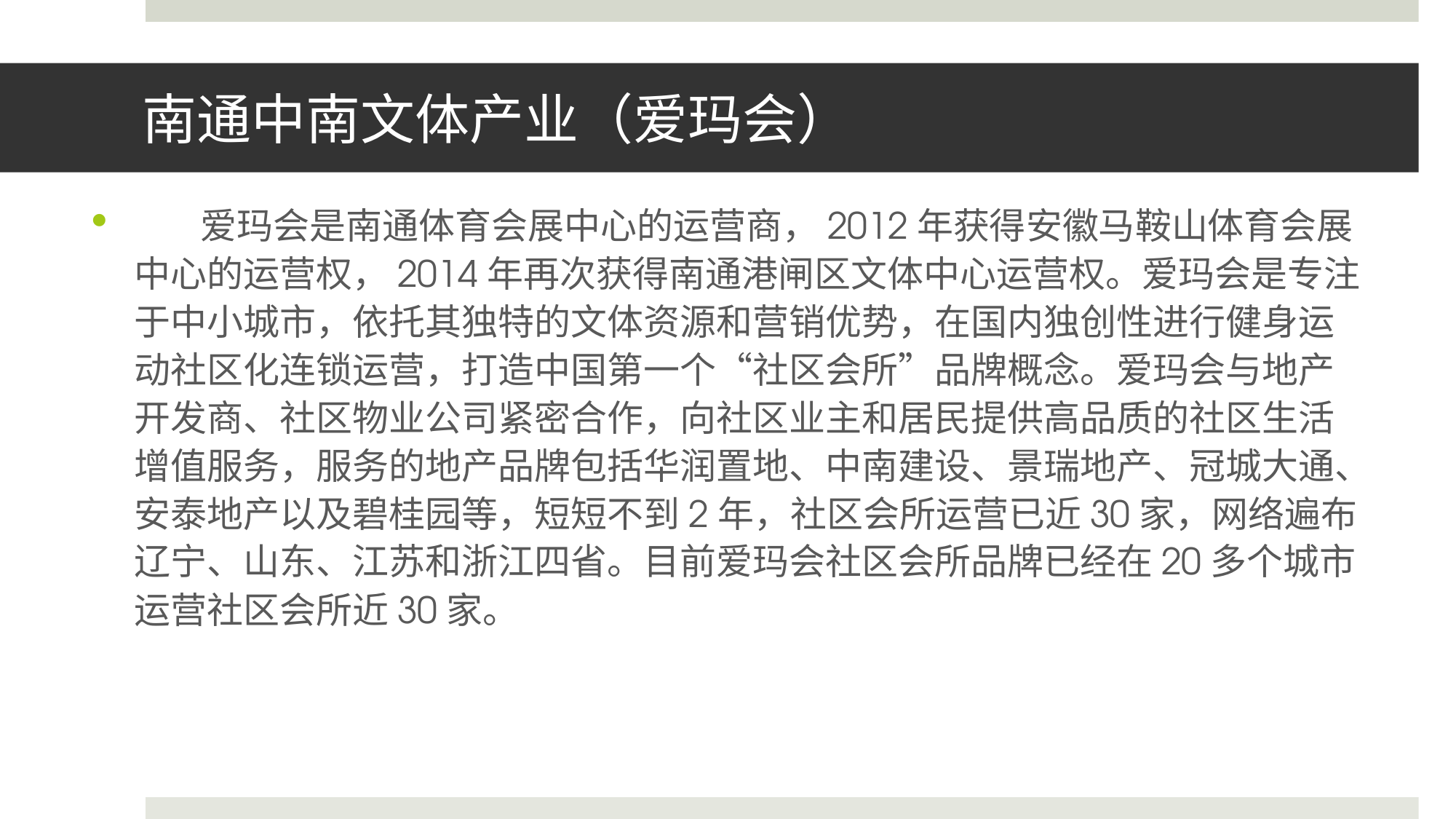

# 南通中南文体产业（爱玛会）
       爱玛会是南通体育会展中心的运营商，2012年获得安徽马鞍山体育会展中心的运营权，2014年再次获得南通港闸区文体中心运营权。爱玛会是专注于中小城市，依托其独特的文体资源和营销优势，在国内独创性进行健身运动社区化连锁运营，打造中国第一个“社区会所”品牌概念。爱玛会与地产开发商、社区物业公司紧密合作，向社区业主和居民提供高品质的社区生活增值服务，服务的地产品牌包括华润置地、中南建设、景瑞地产、冠城大通、安泰地产以及碧桂园等，短短不到2年，社区会所运营已近30家，网络遍布辽宁、山东、江苏和浙江四省。目前爱玛会社区会所品牌已经在20多个城市运营社区会所近30家。